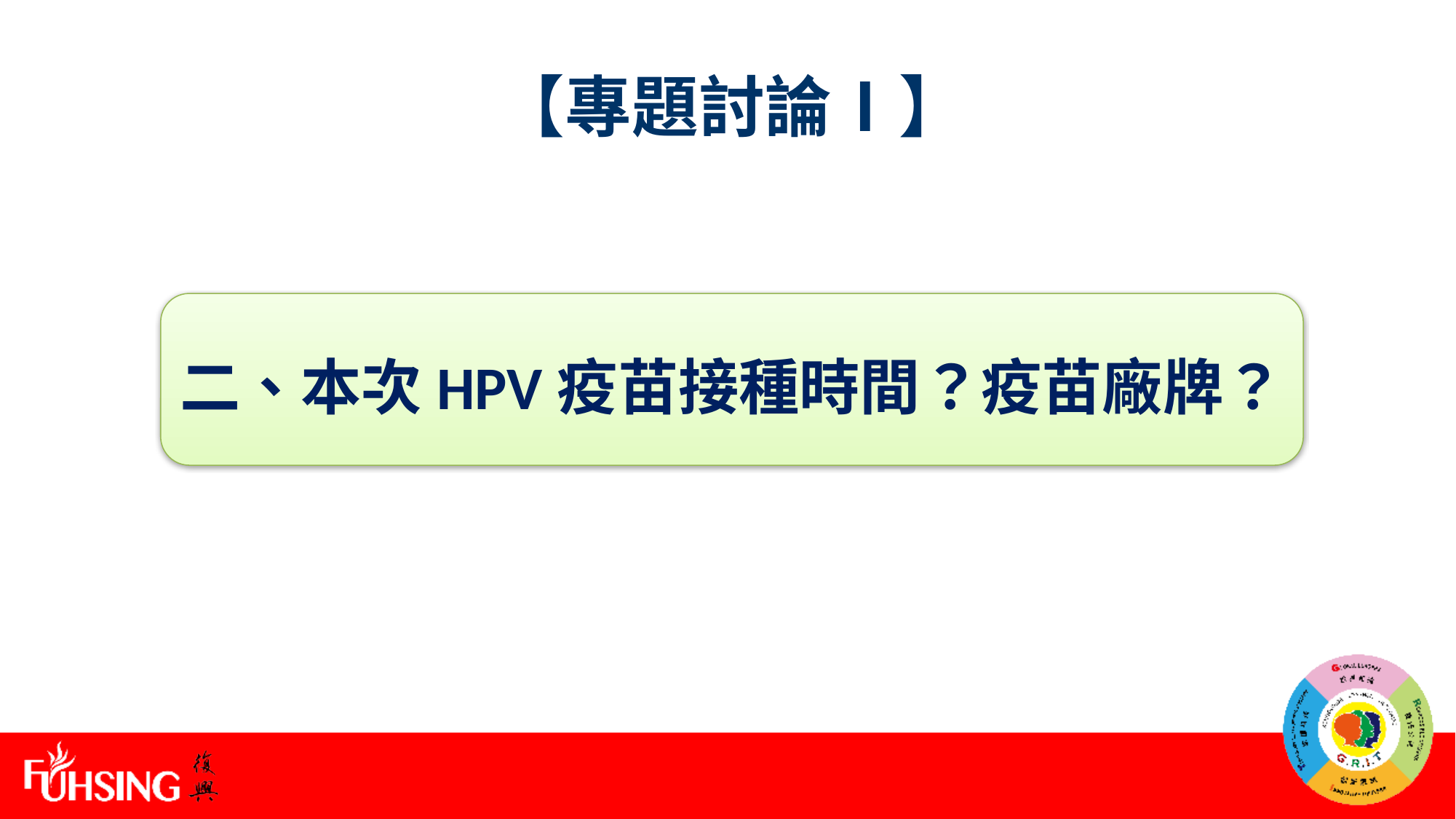

# 新興毒品變變變
學子出入娛樂場所要警覺
【專題討論Ⅰ】
二、本次HPV疫苗接種時間？疫苗廠牌？